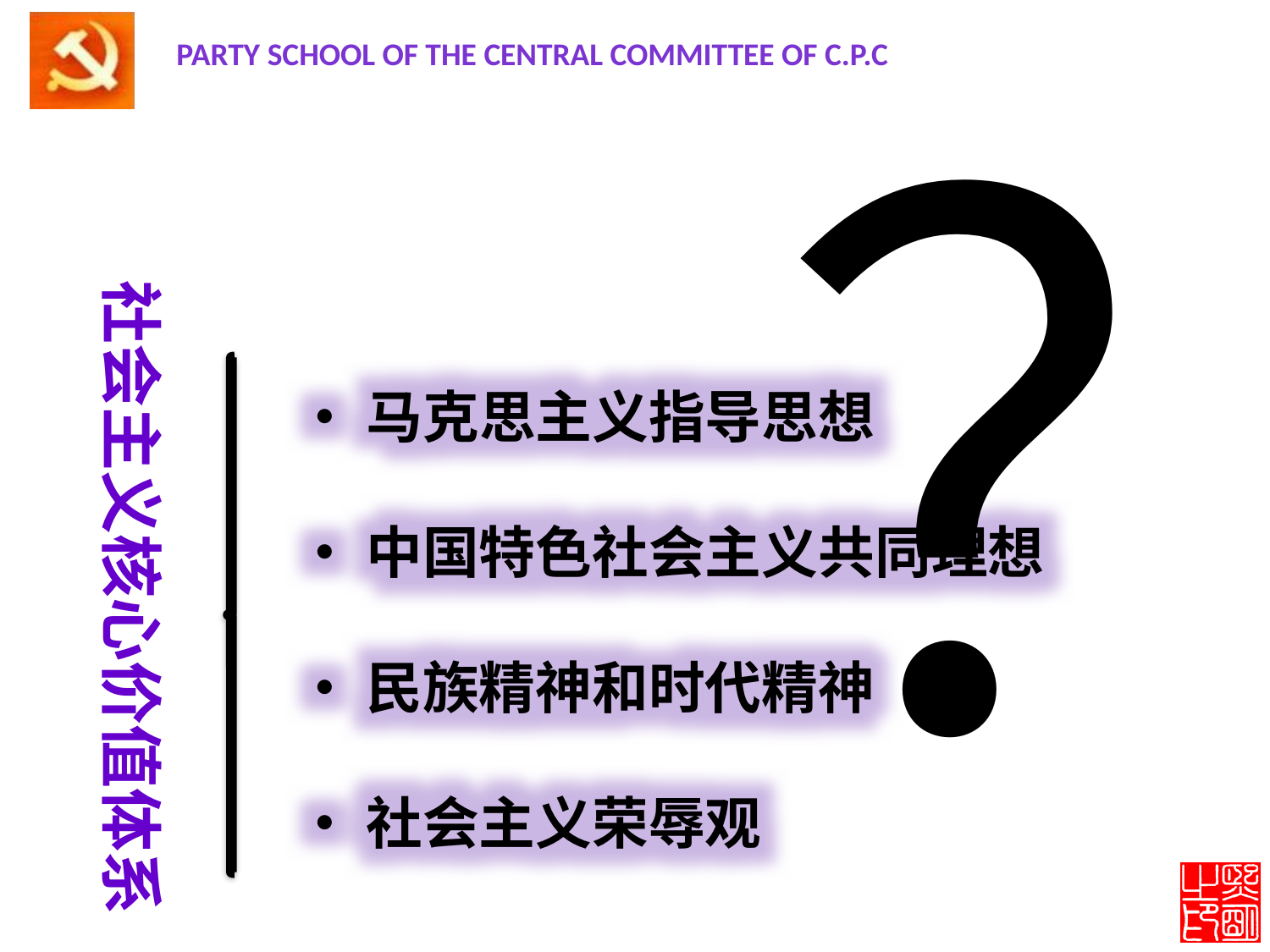

？

社会主义核心价值体系
•马克思主义指导思想
•中国特色社会主义共同理想
•民族精神和时代精神
•社会主义荣辱观

2012-11-19